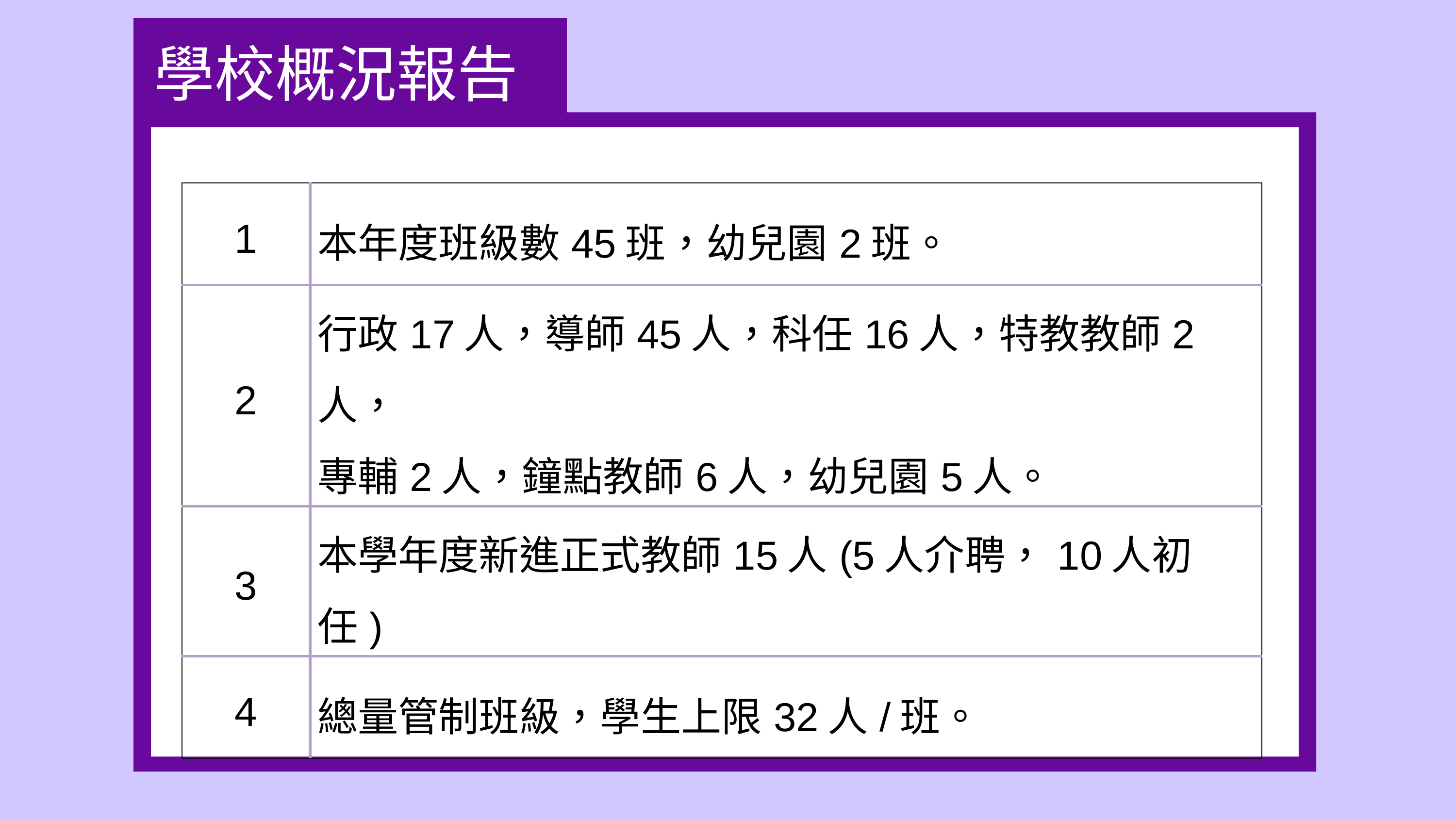

INTRODUCTION
學校概況報告

| 1 | 本年度班級數45班，幼兒園2班。 |
| --- | --- |
| 2 | 行政17人，導師45人，科任16人，特教教師2人， 專輔2人，鐘點教師6人，幼兒園5人。 |
| 3 | 本學年度新進正式教師15人(5人介聘，10人初任) |
| 4 | 總量管制班級，學生上限32人/班。 |